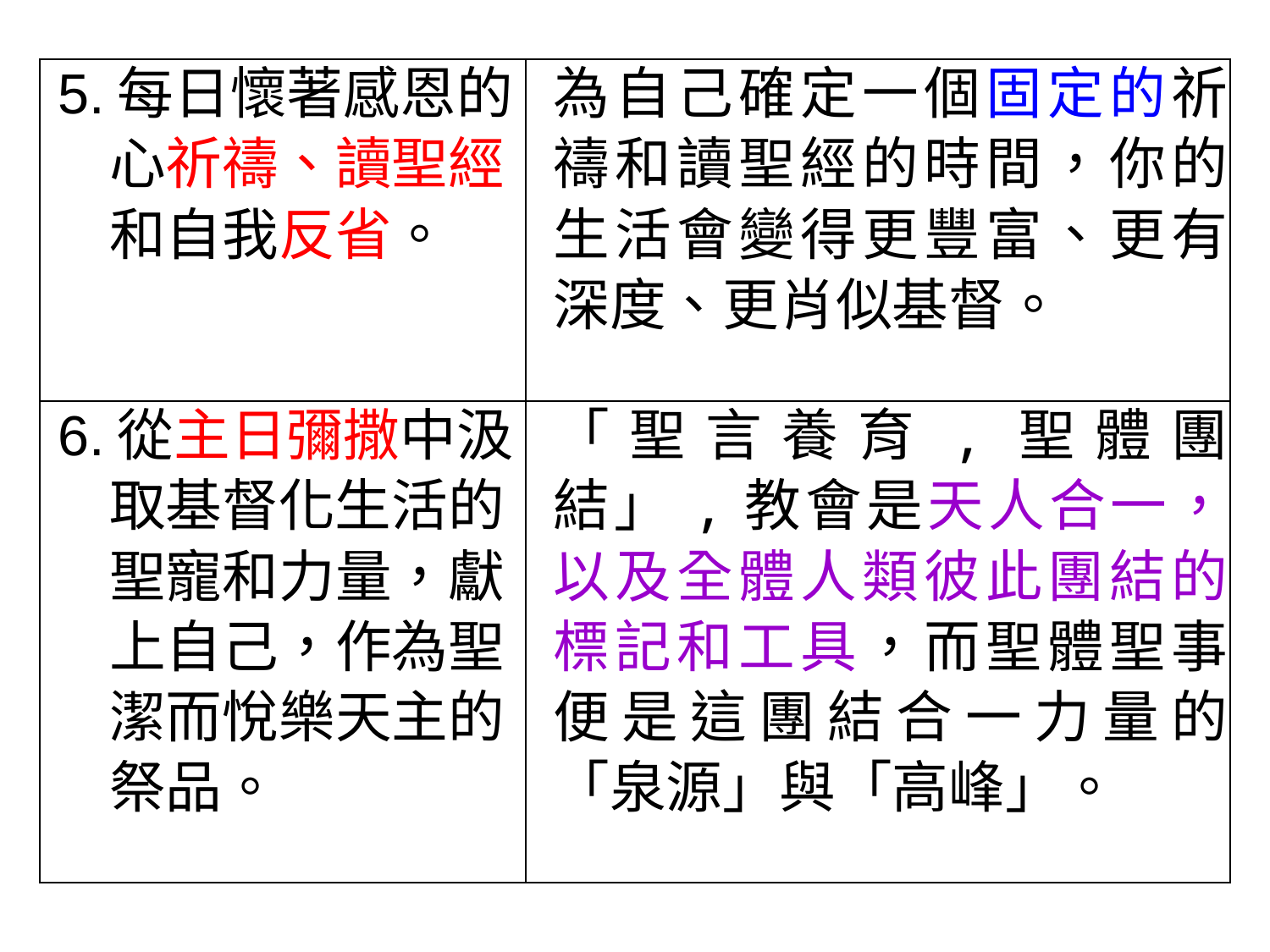

| 5.每日懷著感恩的 心祈禱、讀聖經 和自我反省。 | 為自己確定一個固定的祈禱和讀聖經的時間，你的生活會變得更豐富、更有深度、更肖似基督。 |
| --- | --- |
| 6.從主日彌撒中汲 取基督化生活的 聖寵和力量，獻 上自己，作為聖 潔而悅樂天主的 祭品。 | 「聖言養育,聖體團結」,教會是天人合一，以及全體人類彼此團結的標記和工具，而聖體聖事便是這團結合一力量的「泉源」與「高峰」。 |